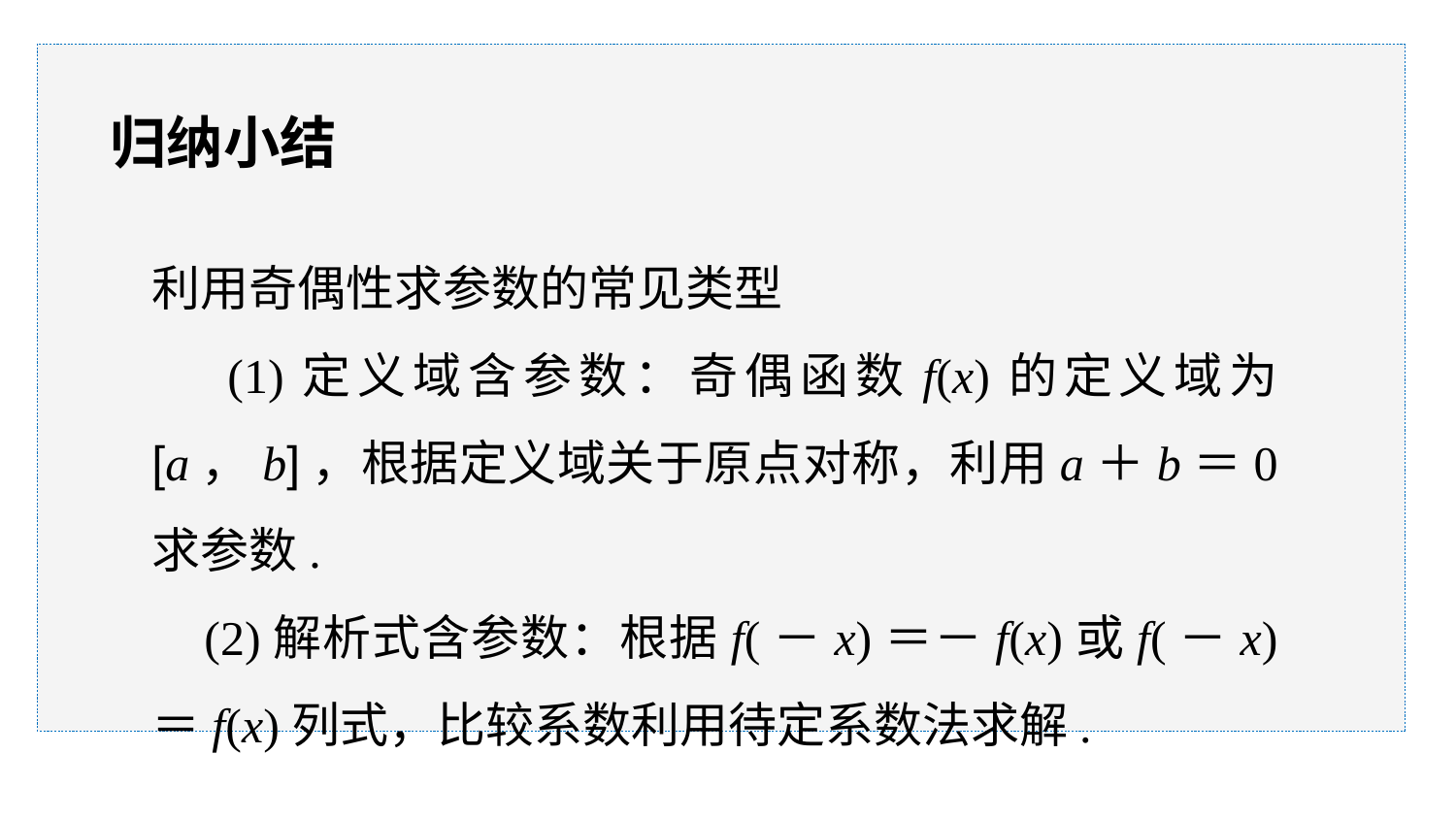

归纳小结
利用奇偶性求参数的常见类型
    (1)定义域含参数：奇偶函数f(x)的定义域为[a，b]，根据定义域关于原点对称，利用a＋b＝0求参数.
    (2)解析式含参数：根据f(－x)＝－f(x)或f(－x)＝f(x)列式，比较系数利用待定系数法求解.